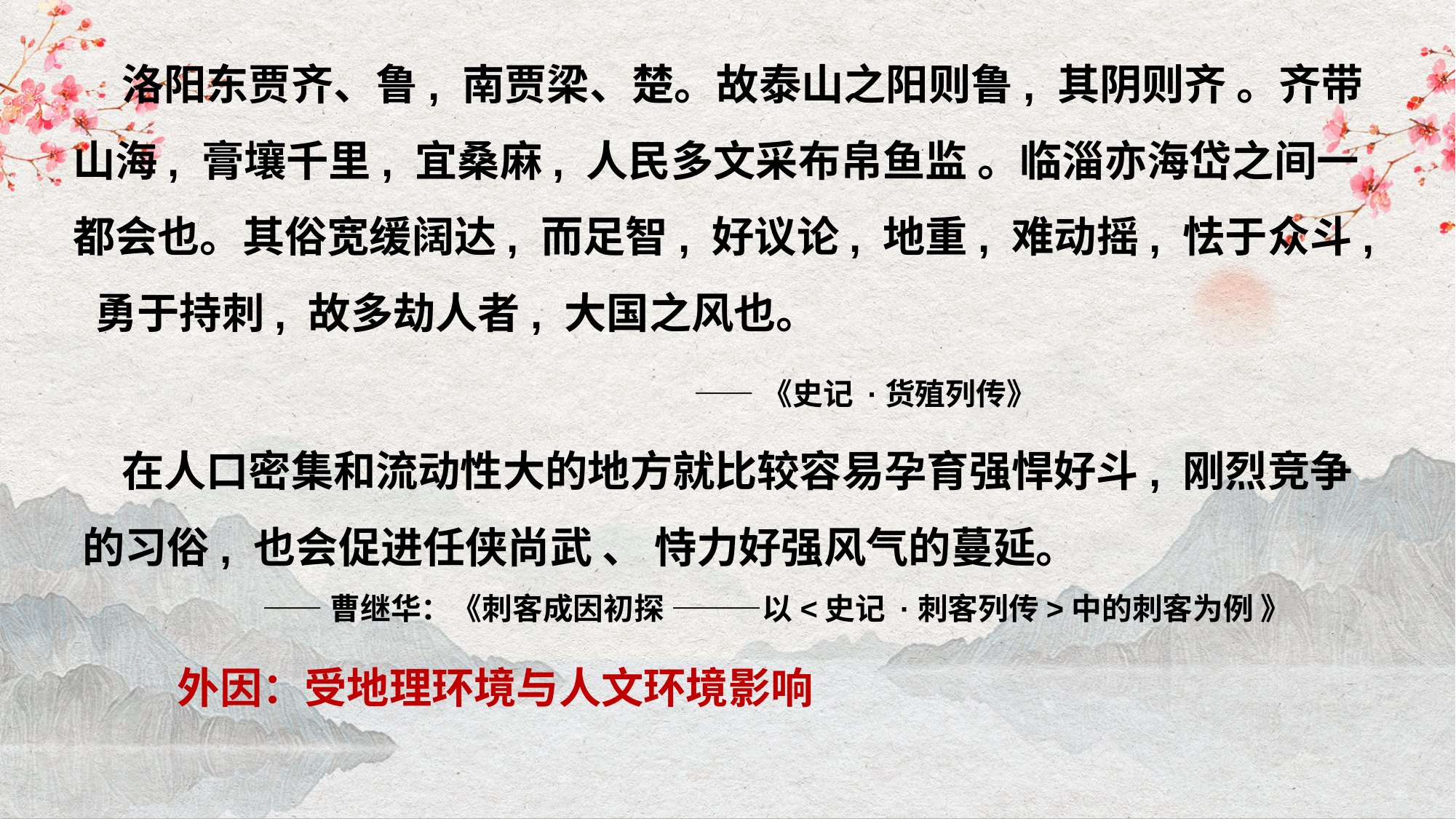

洛阳东贾齐、鲁, 南贾梁、楚。故泰山之阳则鲁, 其阴则齐 。齐带山海, 膏壤千里, 宜桑麻, 人民多文采布帛鱼监 。临淄亦海岱之间一都会也。其俗宽缓阔达, 而足智, 好议论, 地重, 难动摇, 怯于众斗, 勇于持刺, 故多劫人者, 大国之风也。
                                                                 ——《史记 ·货殖列传》
   在人口密集和流动性大的地方就比较容易孕育强悍好斗, 刚烈竞争的习俗, 也会促进任侠尚武 、 恃力好强风气的蔓延。
                          ——曹继华：《刺客成因初探 ———以<史记 ·刺客列传>中的刺客为例 》
外因：受地理环境与人文环境影响